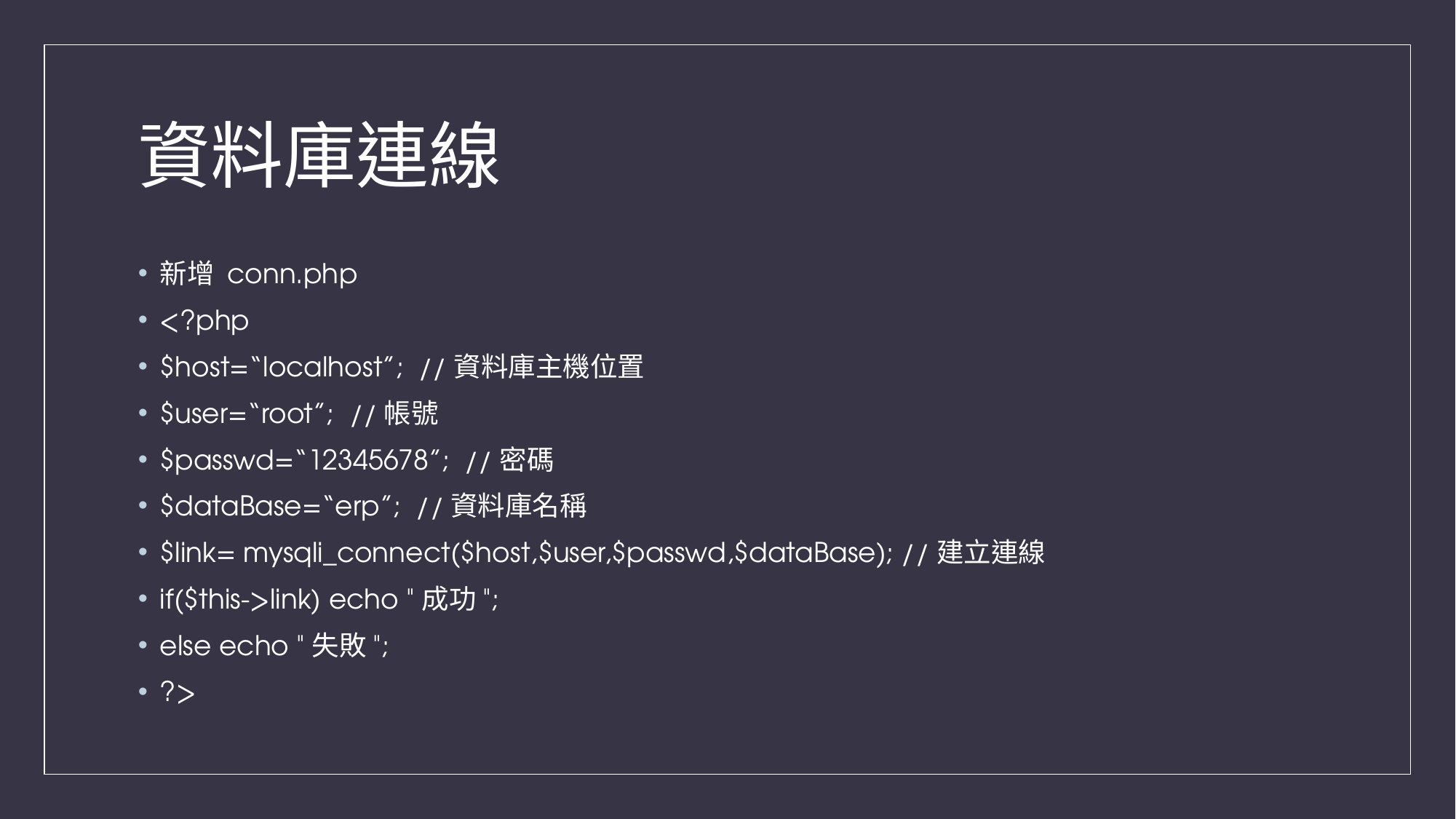

# 資料庫連線
新增 conn.php
<?php
$host=“localhost”;  //資料庫主機位置
$user=“root”;  //帳號
$passwd=“12345678”;  //密碼
$dataBase=“erp”;  //資料庫名稱
$link= mysqli_connect($host,$user,$passwd,$dataBase); //建立連線
if($this->link) echo "成功";
else echo "失敗";
?>